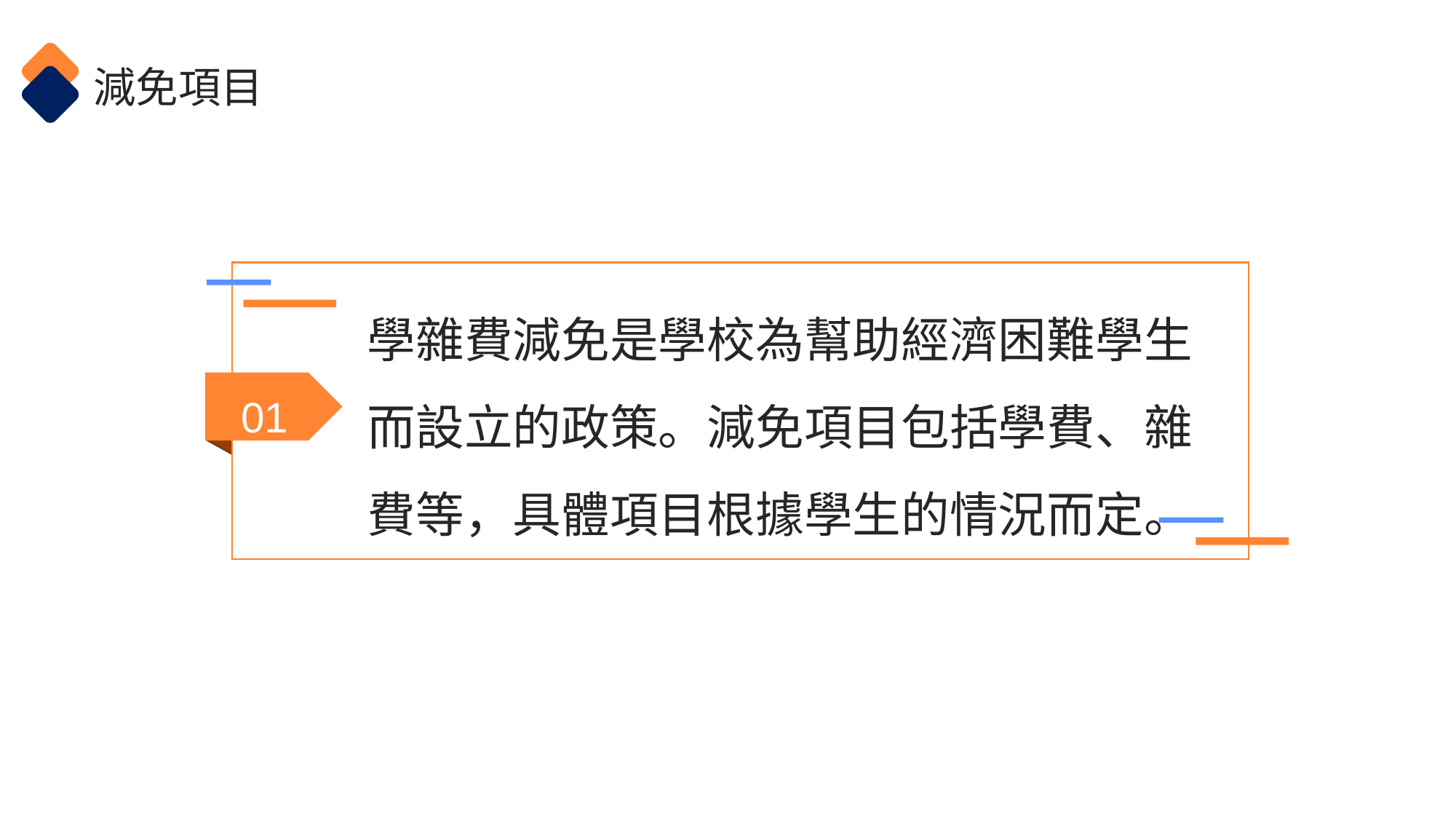

減免項目

學雜費減免是學校為幫助經濟困難學生而設立的政策。減免項目包括學費、雜費等，具體項目根據學生的情況而定。

01